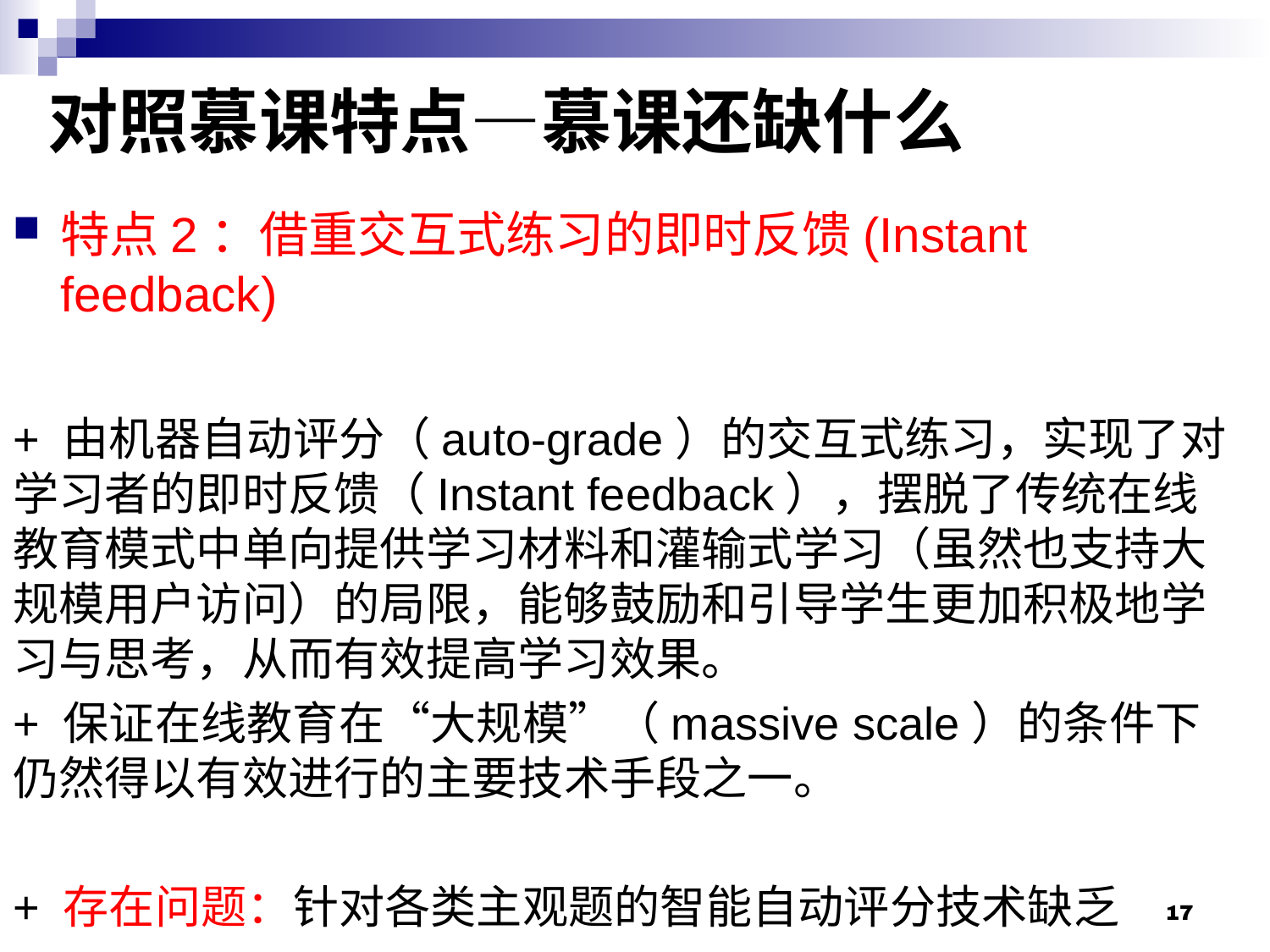

# 对照慕课特点—慕课还缺什么

特点2：借重交互式练习的即时反馈(Instant feedback)

+ 由机器自动评分（auto-grade）的交互式练习，实现了对学习者的即时反馈（Instant feedback），摆脱了传统在线教育模式中单向提供学习材料和灌输式学习（虽然也支持大规模用户访问）的局限，能够鼓励和引导学生更加积极地学习与思考，从而有效提高学习效果。
+ 保证在线教育在“大规模”（massive scale）的条件下仍然得以有效进行的主要技术手段之一。

+ 存在问题：针对各类主观题的智能自动评分技术缺乏
17